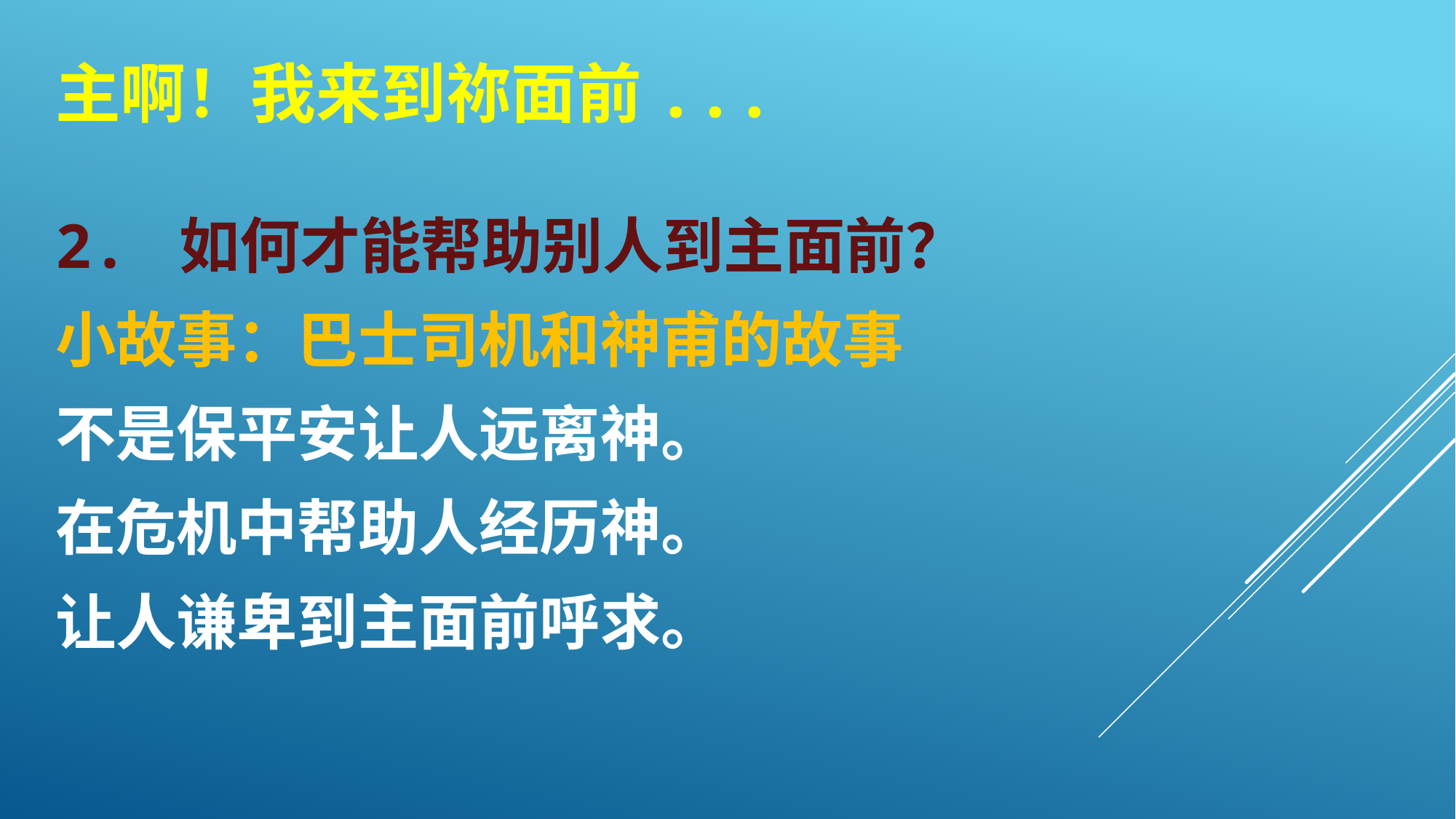

# 主啊！我来到祢面前...
2. 如何才能帮助别人到主面前？
小故事：巴士司机和神甫的故事
不是保平安让人远离神。
在危机中帮助人经历神。
让人谦卑到主面前呼求。